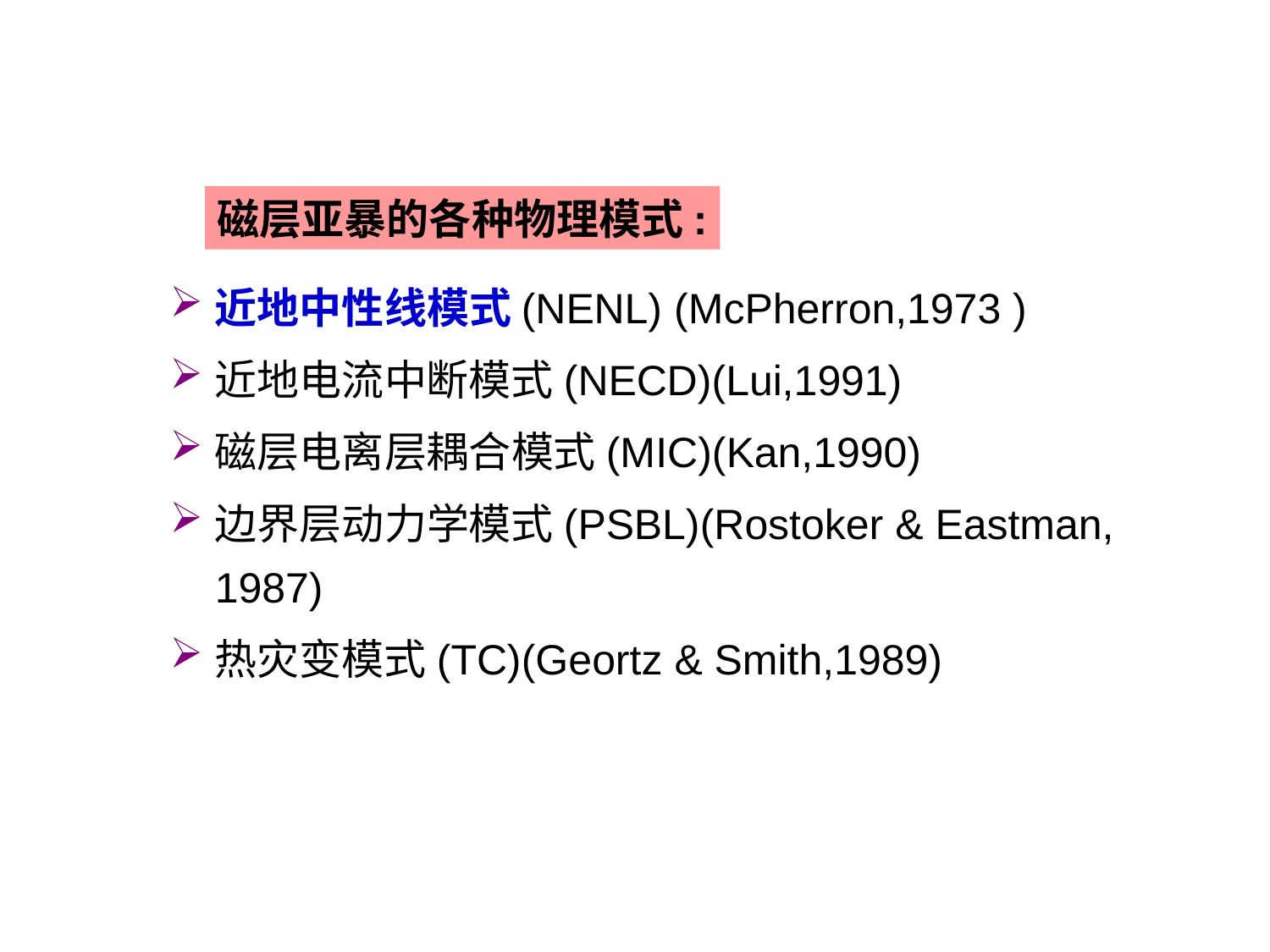

近地中性线模式(NENL) (McPherron,1973 )
近地电流中断模式(NECD)(Lui,1991)
磁层电离层耦合模式(MIC)(Kan,1990)
边界层动力学模式(PSBL)(Rostoker & Eastman, 1987)
热灾变模式(TC)(Geortz & Smith,1989)
磁层亚暴的各种物理模式: